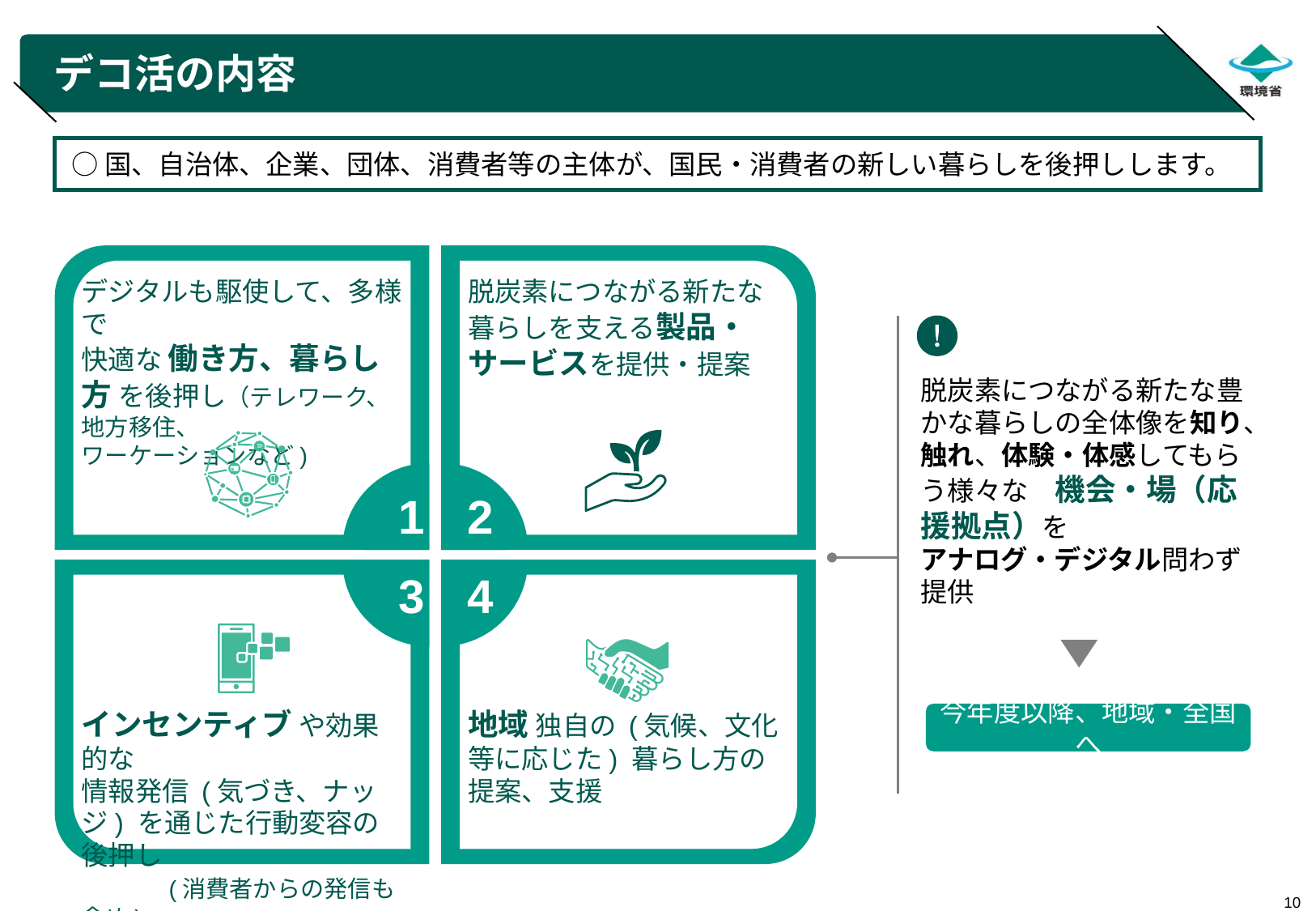

# デコ活の内容
○国、自治体、企業、団体、消費者等の主体が、国民・消費者の新しい暮らしを後押しします。

脱炭素につながる新たな豊かな暮らしの全体像を知り、触れ、体験・体感してもらう様々な　機会・場（応援拠点）を
アナログ・デジタル問わず提供

デジタルも駆使して、多様で
快適な 働き方、暮らし方 を後押し（テレワーク、地方移住、
ワーケーションなど)

脱炭素につながる新たな暮らしを支える製品・サービスを提供・提案

1
2
3
4

今年度以降、地域・全国へ
インセンティブ や効果的な
情報発信 (気づき、ナッジ) を通じた行動変容の後押し
　　　(消費者からの発信も含め)
地域 独自の (気候、文化等に応じた) 暮らし方の提案、支援